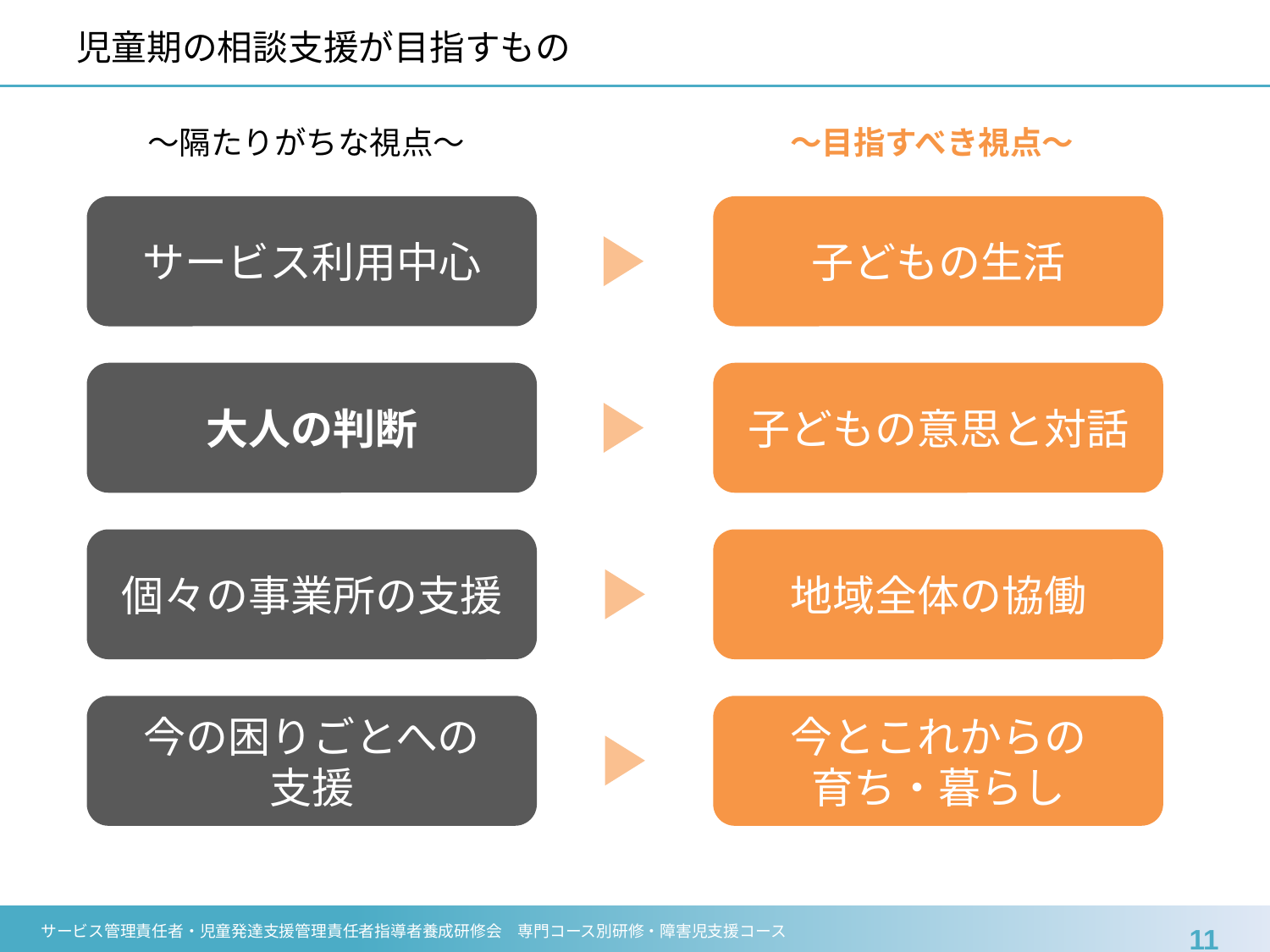

# 児童期の相談支援が目指すもの
〜隔たりがちな視点〜
〜目指すべき視点〜
サービス利用中心
子どもの生活

大人の判断
子どもの意思と対話

個々の事業所の支援
地域全体の協働

今の困りごとへの
支援
今とこれからの
育ち・暮らし